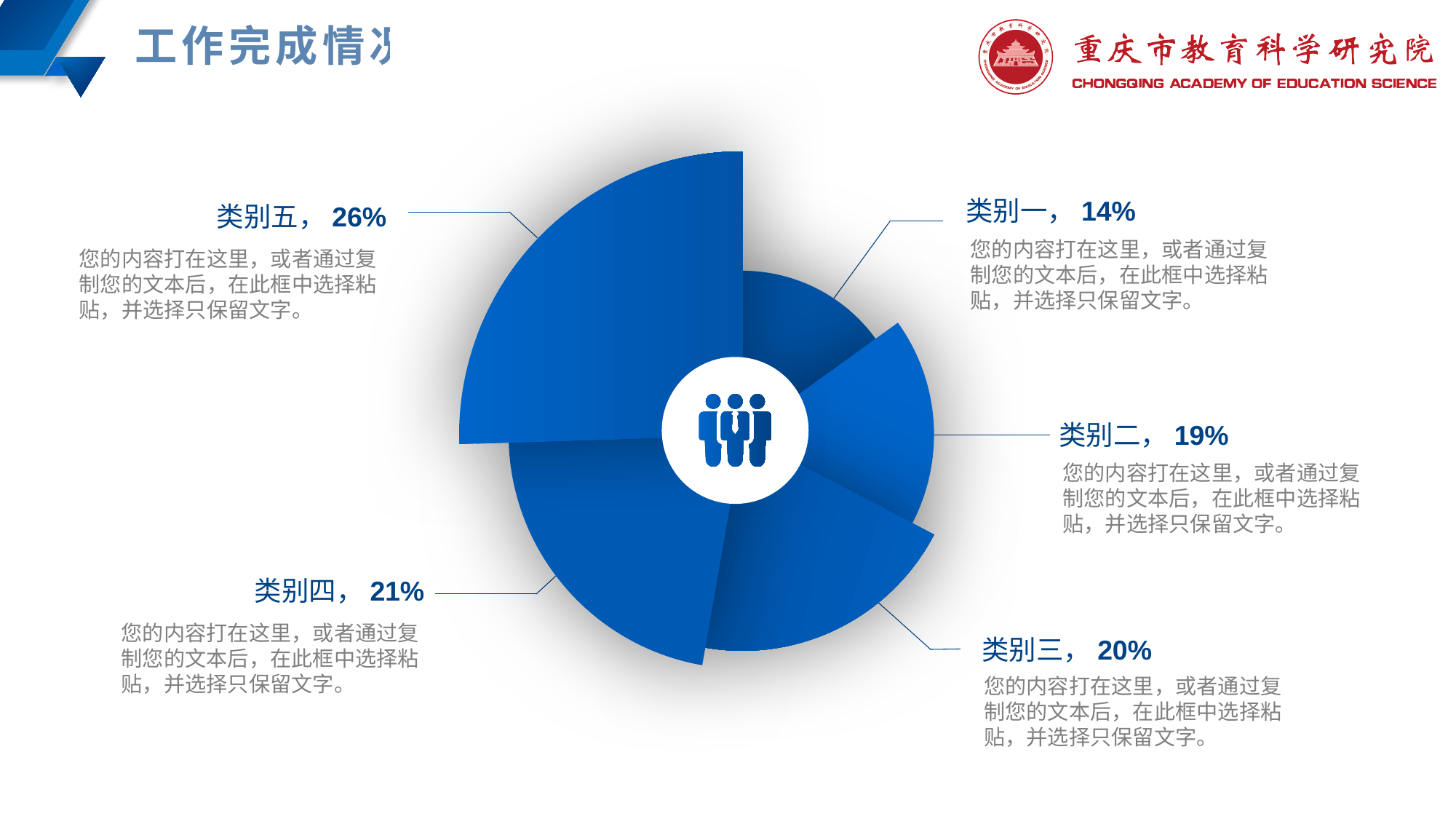

工作完成情况

类别一，14%
您的内容打在这里，或者通过复制您的文本后，在此框中选择粘贴，并选择只保留文字。
类别五，26%
您的内容打在这里，或者通过复制您的文本后，在此框中选择粘贴，并选择只保留文字。
类别二，19%
您的内容打在这里，或者通过复制您的文本后，在此框中选择粘贴，并选择只保留文字。
类别四，21%
您的内容打在这里，或者通过复制您的文本后，在此框中选择粘贴，并选择只保留文字。
类别三，20%
您的内容打在这里，或者通过复制您的文本后，在此框中选择粘贴，并选择只保留文字。